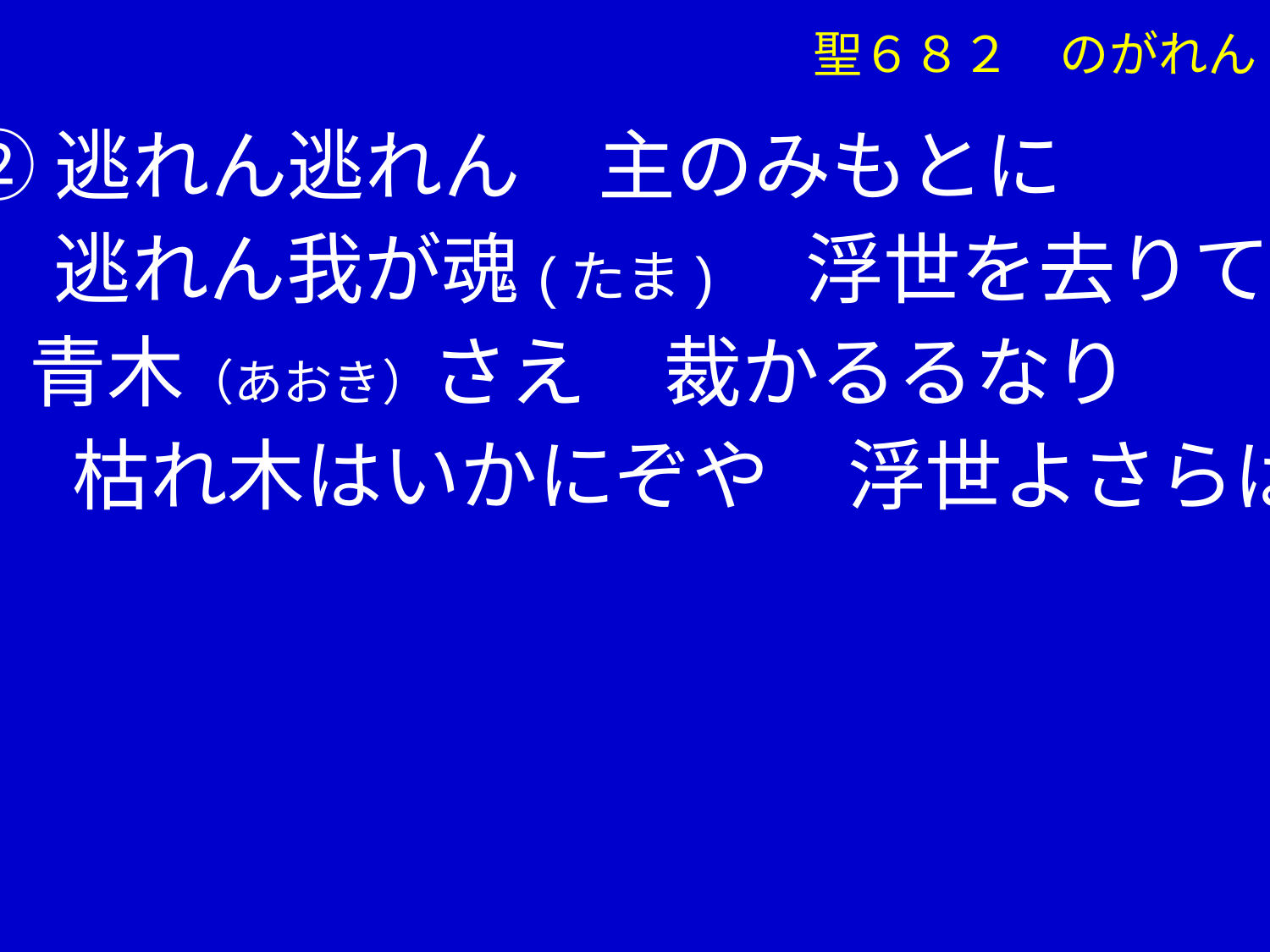

聖６８２　のがれん
②逃れん逃れん　主のみもとに
　 逃れん我が魂(たま)　浮世を去りて
　   青木（あおき）さえ　裁かるるなり
 　枯れ木はいかにぞや　浮世よさらば